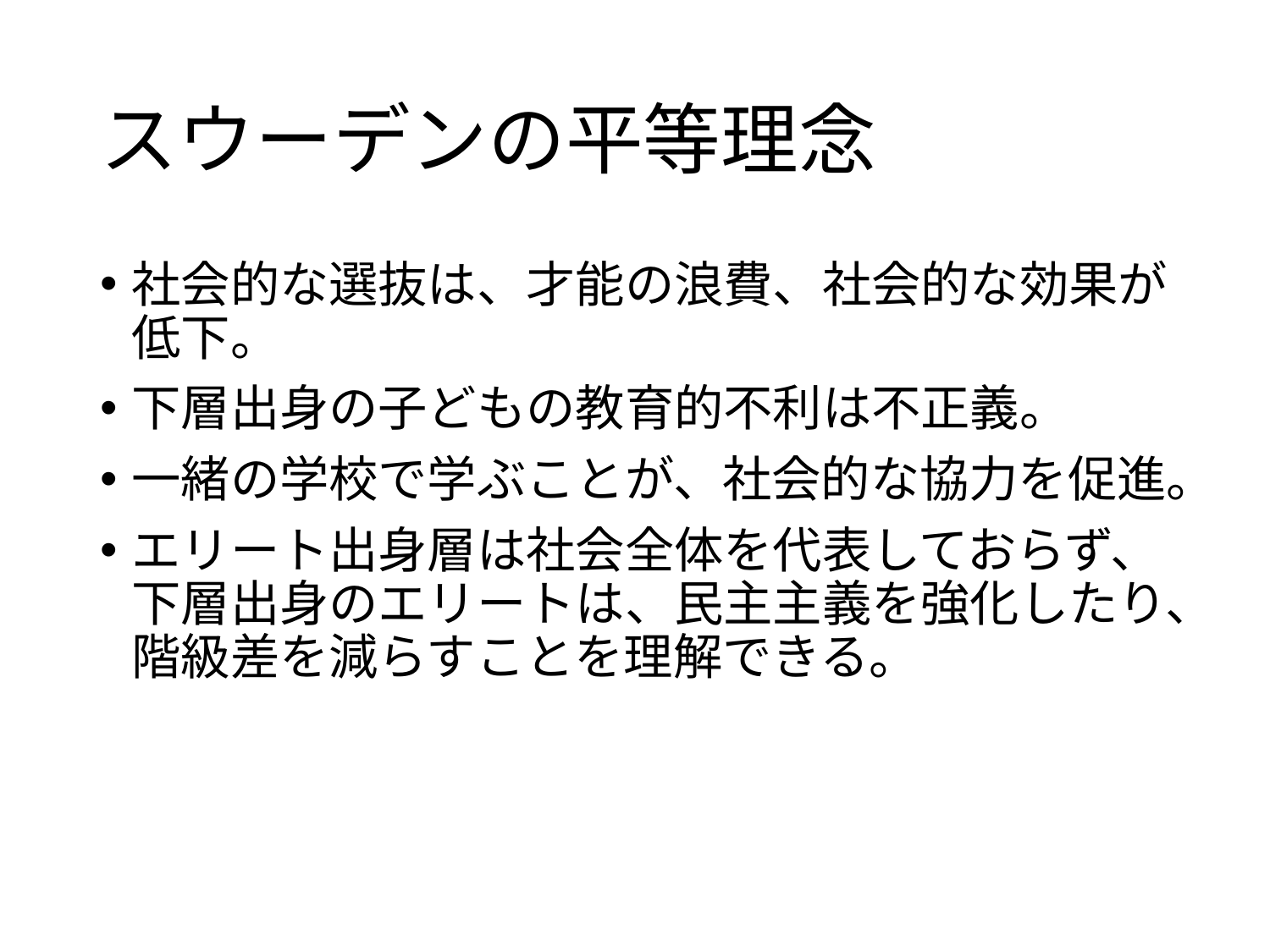

# スウーデンの平等理念
社会的な選抜は、才能の浪費、社会的な効果が低下。
下層出身の子どもの教育的不利は不正義。
一緒の学校で学ぶことが、社会的な協力を促進。
エリート出身層は社会全体を代表しておらず、下層出身のエリートは、民主主義を強化したり、階級差を減らすことを理解できる。